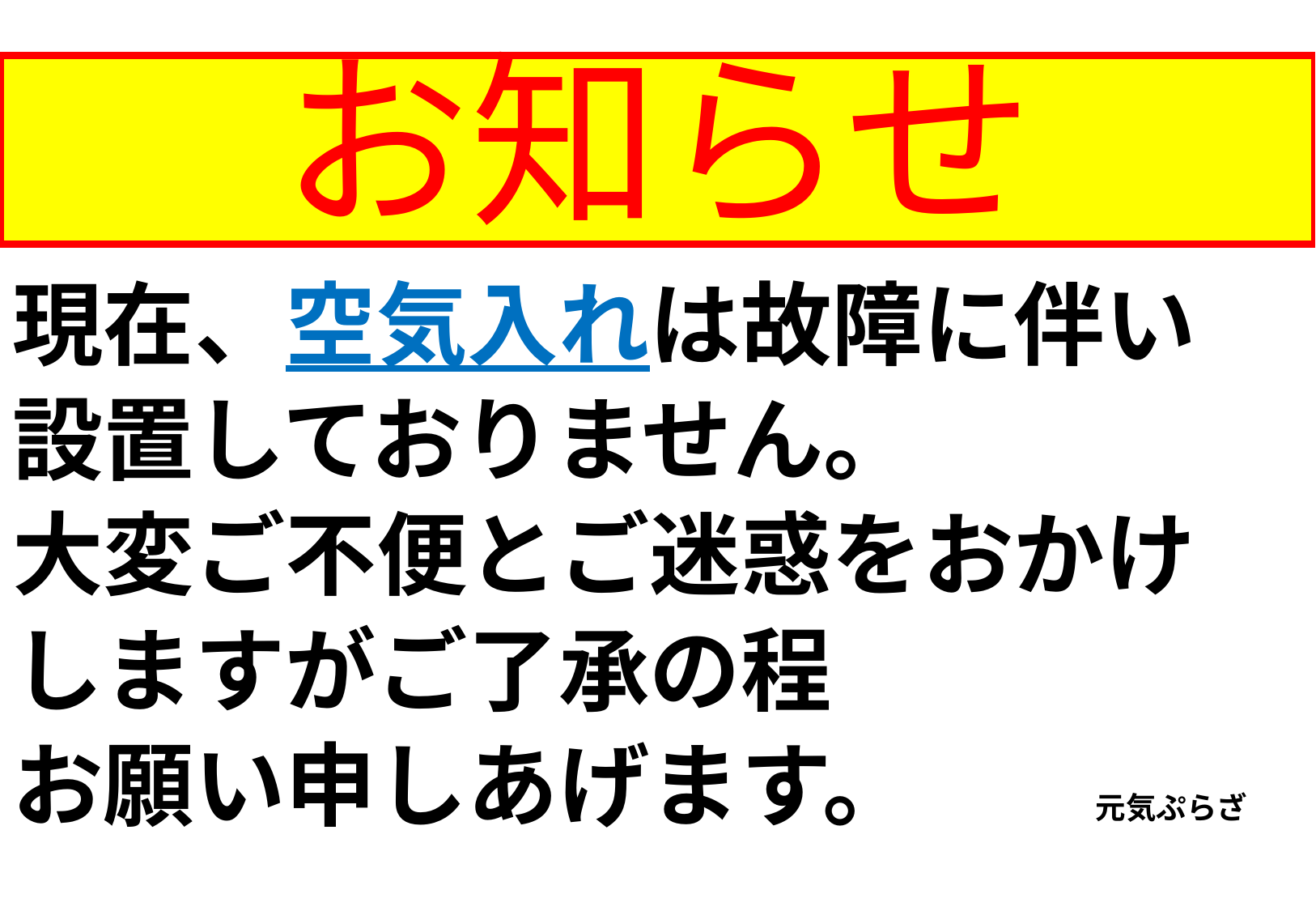

# お知らせ
現在、空気入れは故障に伴い
設置しておりません。
大変ご不便とご迷惑をおかけ
しますがご了承の程
お願い申しあげます。　　元気ぷらざ